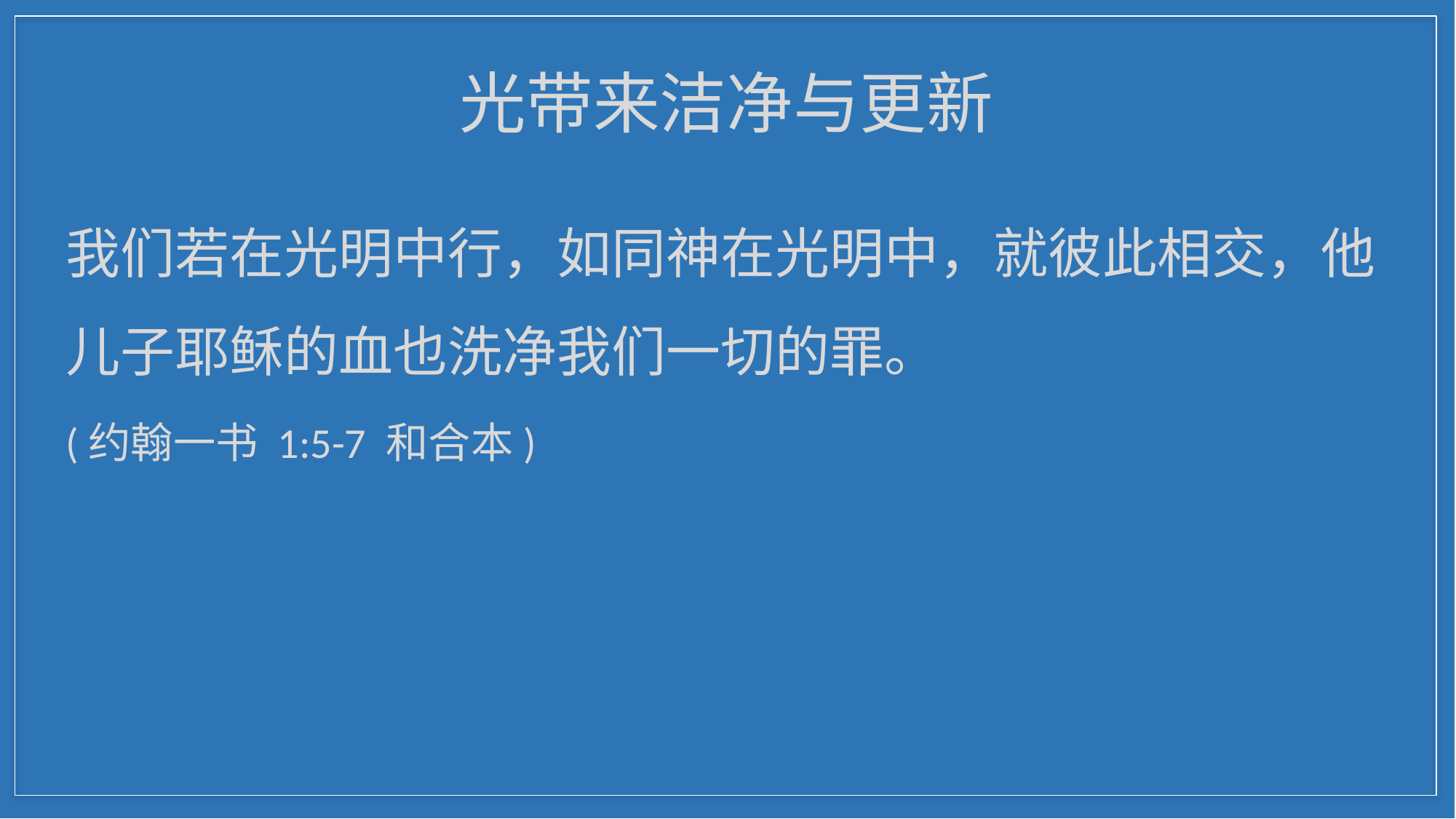

# 光带来洁净与更新
我们若在光明中行，如同神在光明中，就彼此相交，他儿子耶稣的血也洗净我们一切的罪。
(约翰一书 1:5-7 和合本)